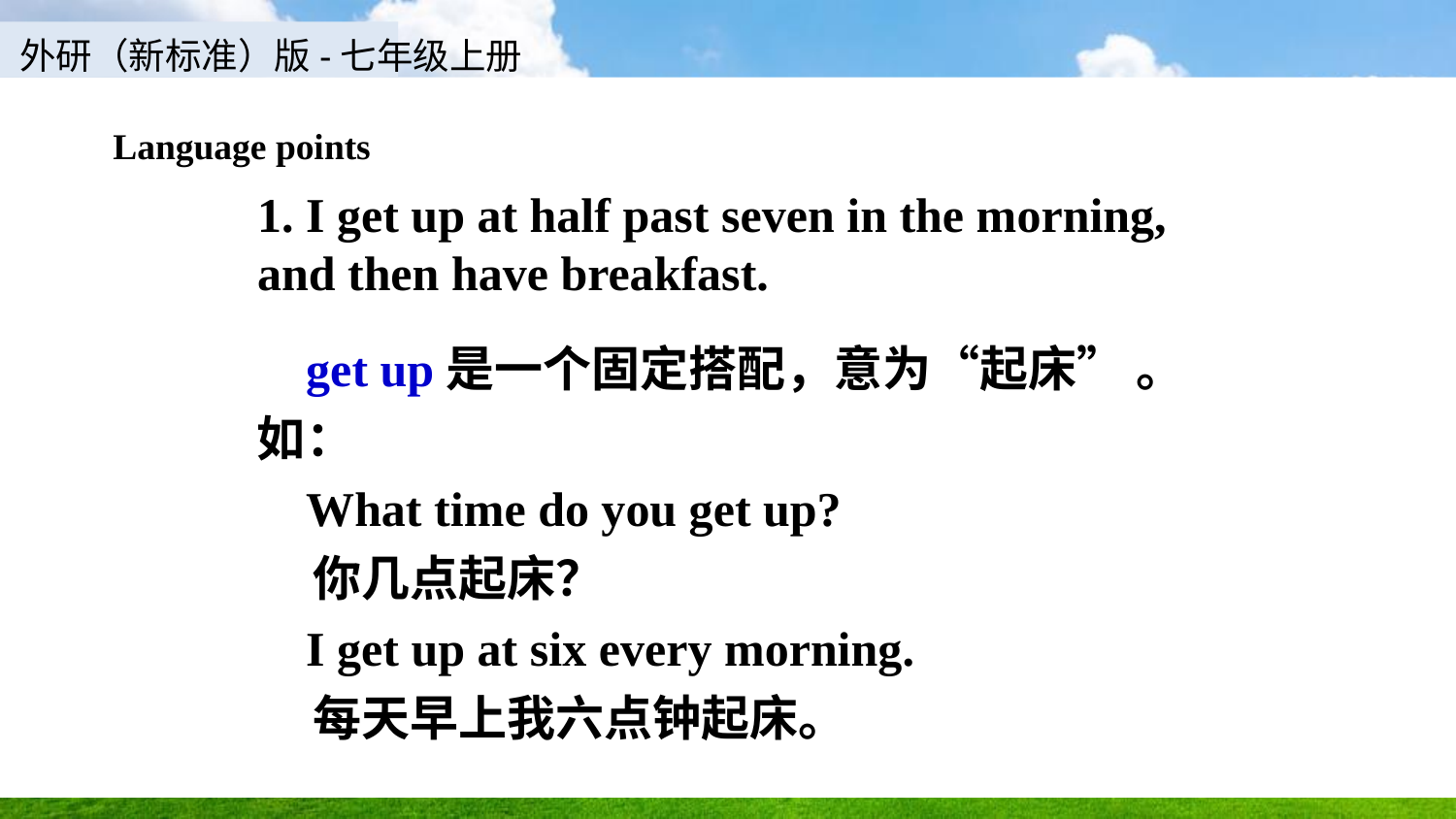

Language points

1. I get up at half past seven in the morning, and then have breakfast.
    get up是一个固定搭配，意为“起床” 。如：
    What time do you get up?
    你几点起床？
    I get up at six every morning.
    每天早上我六点钟起床。